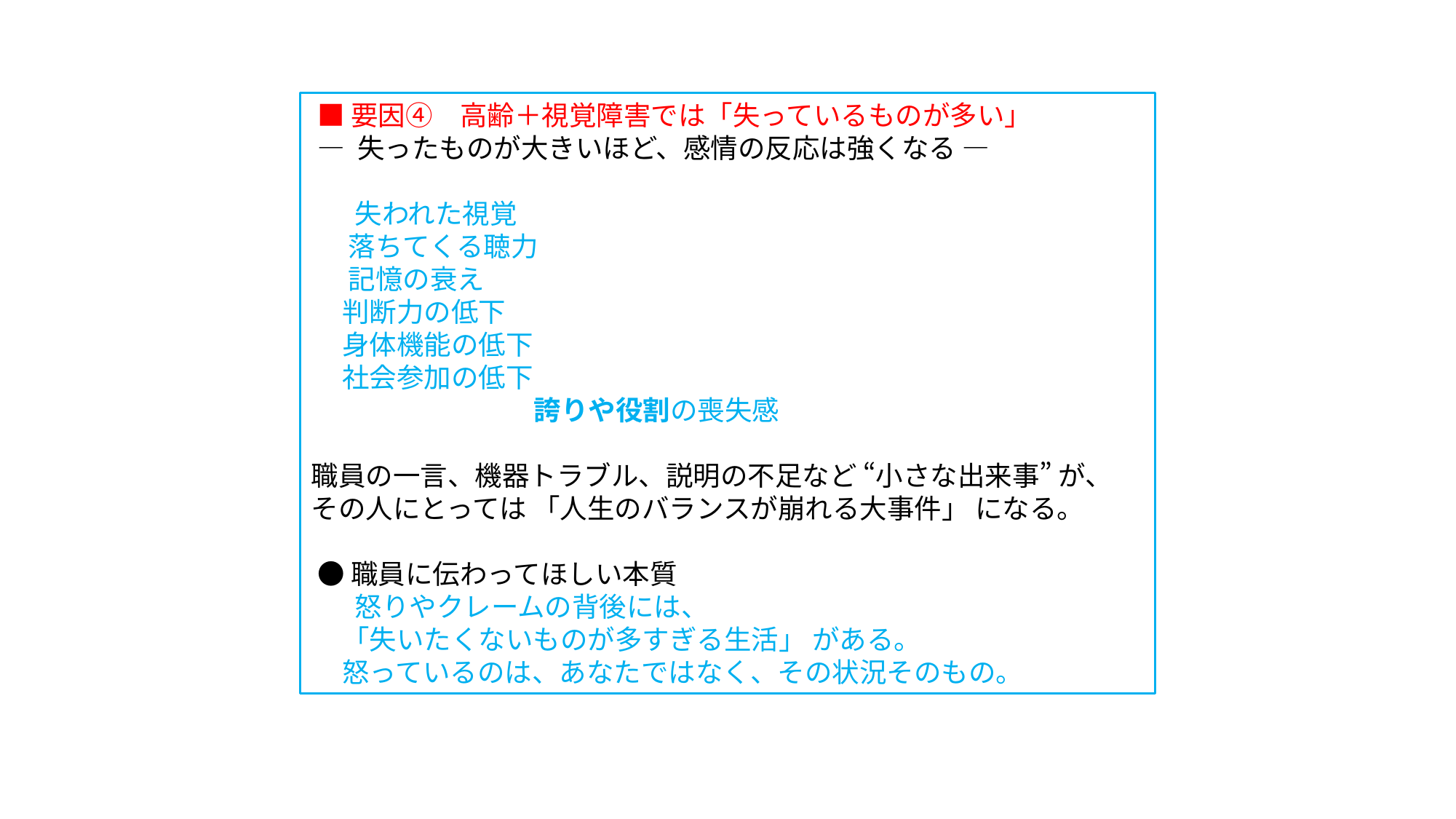

■要因④　高齢＋視覚障害では「失っているものが多い」
 ― 失ったものが大きいほど、感情の反応は強くなる ―

      失われた視覚
     落ちてくる聴力
     記憶の衰え
    判断力の低下
    身体機能の低下
    社会参加の低下
                                   誇りや役割の喪失感

職員の一言、機器トラブル、説明の不足など “小さな出来事” が、
その人にとっては 「人生のバランスが崩れる大事件」 になる。

 ●職員に伝わってほしい本質
      怒りやクレームの背後には、
    「失いたくないものが多すぎる生活」 がある。
    怒っているのは、あなたではなく、その状況そのもの。